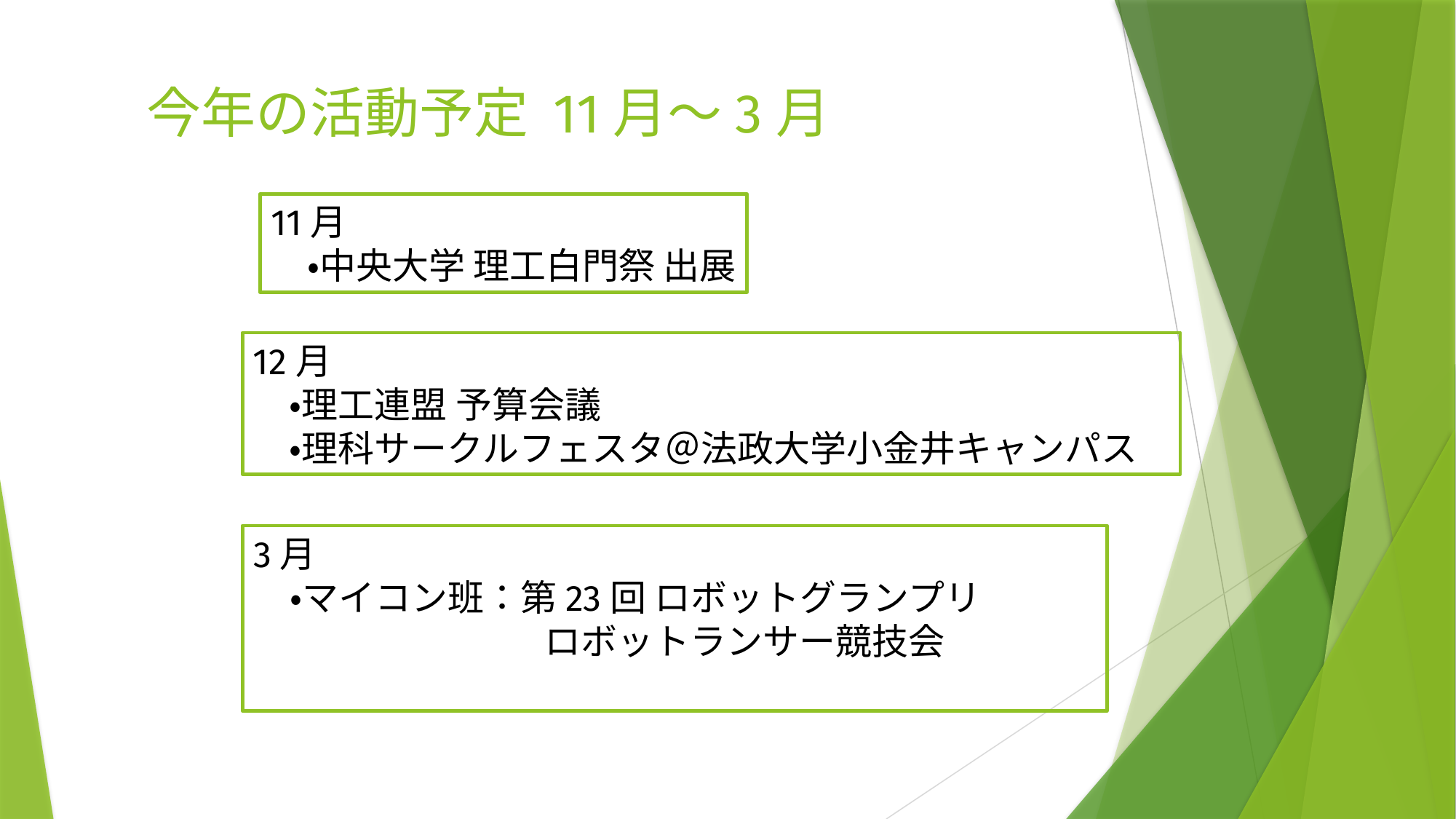

# 今年の活動予定 11月～3月
11月
　・中央大学 理工白門祭 出展
12月
　・理工連盟 予算会議
　・理科サークルフェスタ＠法政大学小金井キャンパス
3月
　・マイコン班：第23回 ロボットグランプリ
　　　　　　　　ロボットランサー競技会